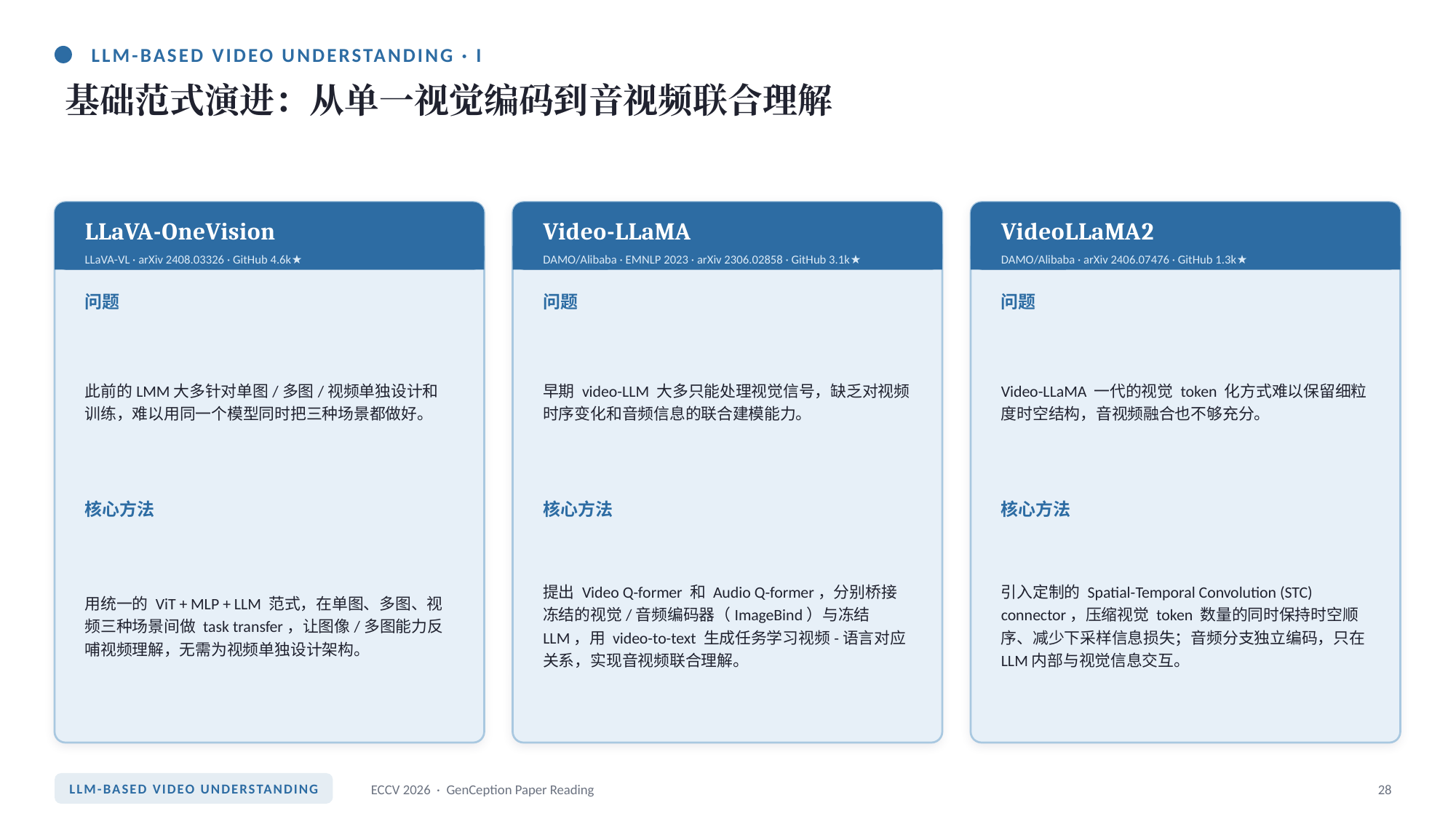

LLM-BASED VIDEO UNDERSTANDING · I

基础范式演进：从单一视觉编码到音视频联合理解

LLaVA-OneVision
Video-LLaMA
VideoLLaMA2

LLaVA-VL · arXiv 2408.03326 · GitHub 4.6k★

DAMO/Alibaba · EMNLP 2023 · arXiv 2306.02858 · GitHub 3.1k★

DAMO/Alibaba · arXiv 2406.07476 · GitHub 1.3k★
问题
问题
问题
此前的LMM大多针对单图/多图/视频单独设计和训练，难以用同一个模型同时把三种场景都做好。
早期 video-LLM 大多只能处理视觉信号，缺乏对视频时序变化和音频信息的联合建模能力。
Video-LLaMA 一代的视觉 token 化方式难以保留细粒度时空结构，音视频融合也不够充分。
核心方法
核心方法
核心方法
用统一的 ViT + MLP + LLM 范式，在单图、多图、视频三种场景间做 task transfer，让图像/多图能力反哺视频理解，无需为视频单独设计架构。
提出 Video Q-former 和 Audio Q-former，分别桥接冻结的视觉/音频编码器（ImageBind）与冻结LLM，用 video-to-text 生成任务学习视频-语言对应关系，实现音视频联合理解。
引入定制的 Spatial-Temporal Convolution (STC) connector，压缩视觉 token 数量的同时保持时空顺序、减少下采样信息损失；音频分支独立编码，只在LLM内部与视觉信息交互。

LLM-BASED VIDEO UNDERSTANDING
ECCV 2026  ·  GenCeption Paper Reading
28